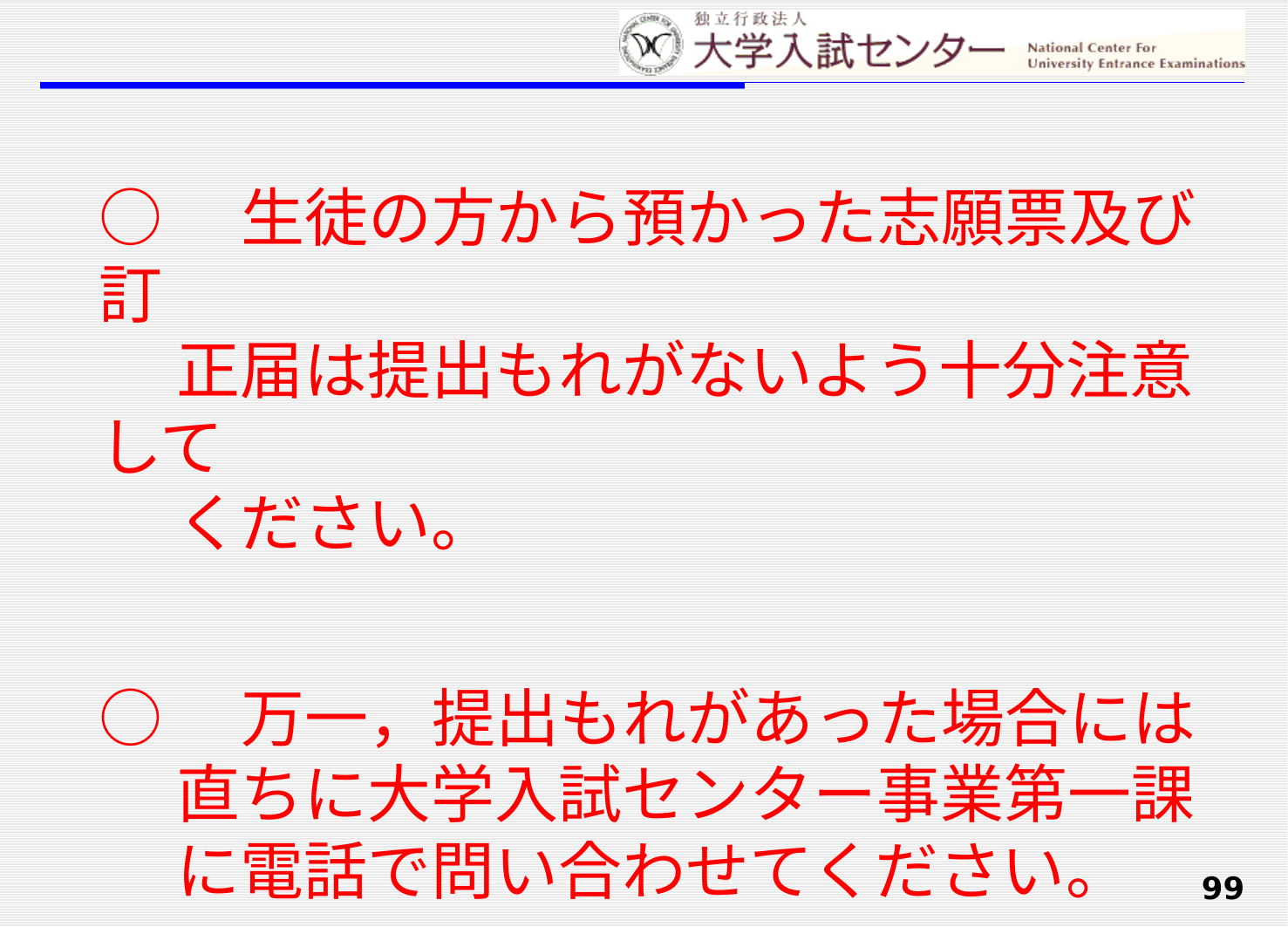

○　生徒の方から預かった志願票及び訂
　 正届は提出もれがないよう十分注意して
　 ください。

○　万一，提出もれがあった場合には
　 直ちに大学入試センター事業第一課
 　に電話で問い合わせてください。
99